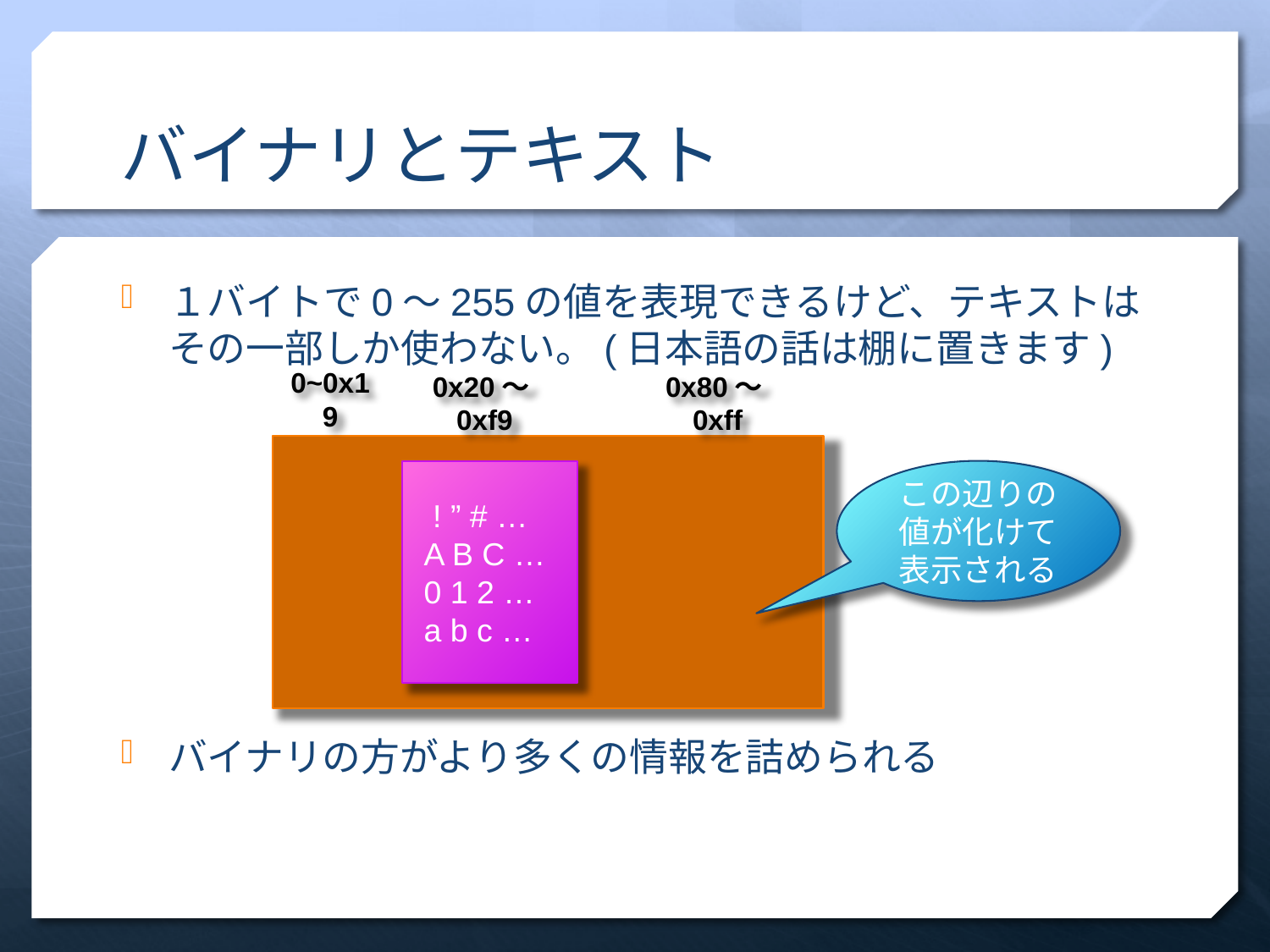

# バイナリとテキスト
１バイトで0～255の値を表現できるけど、テキストはその一部しか使わない。(日本語の話は棚に置きます)

バイナリの方がより多くの情報を詰められる
0~0x19
0x20～0xf9
0x80～0xff

  ! ” # …
 A B C …
 0 1 2 …
 a b c …
この辺りの値が化けて表示される